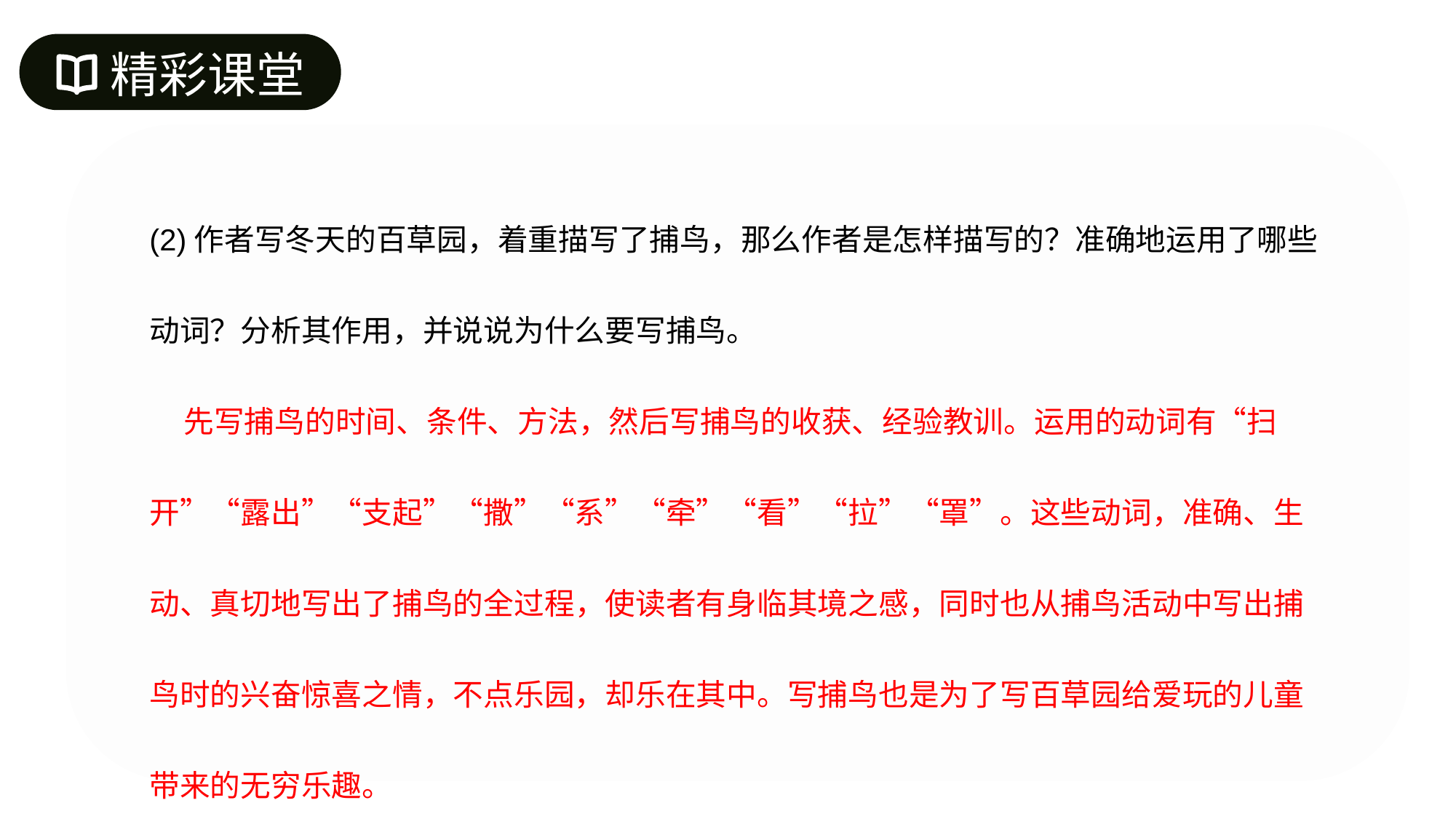

精彩课堂

(2)作者写冬天的百草园，着重描写了捕鸟，那么作者是怎样描写的？准确地运用了哪些动词？分析其作用，并说说为什么要写捕鸟。
    先写捕鸟的时间、条件、方法，然后写捕鸟的收获、经验教训。运用的动词有“扫开”“露出”“支起”“撒”“系”“牵”“看”“拉”“罩”。这些动词，准确、生动、真切地写出了捕鸟的全过程，使读者有身临其境之感，同时也从捕鸟活动中写出捕鸟时的兴奋惊喜之情，不点乐园，却乐在其中。写捕鸟也是为了写百草园给爱玩的儿童带来的无穷乐趣。